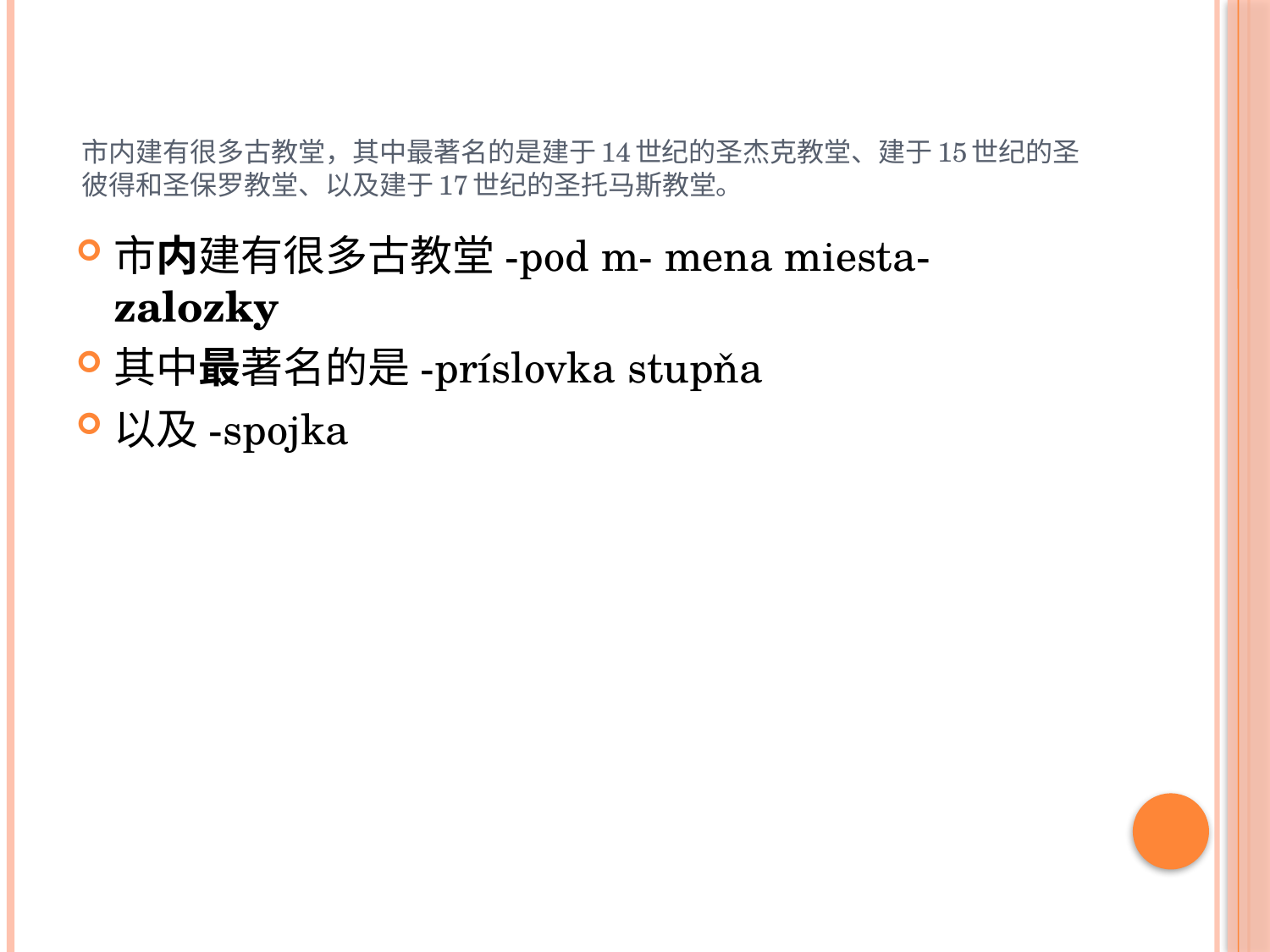

# 市内建有很多古教堂，其中最著名的是建于14世纪的圣杰克教堂、建于15世纪的圣彼得和圣保罗教堂、以及建于17世纪的圣托马斯教堂。
市内建有很多古教堂-pod m- mena miesta- zalozky
其中最著名的是-príslovka stupňa
以及-spojka